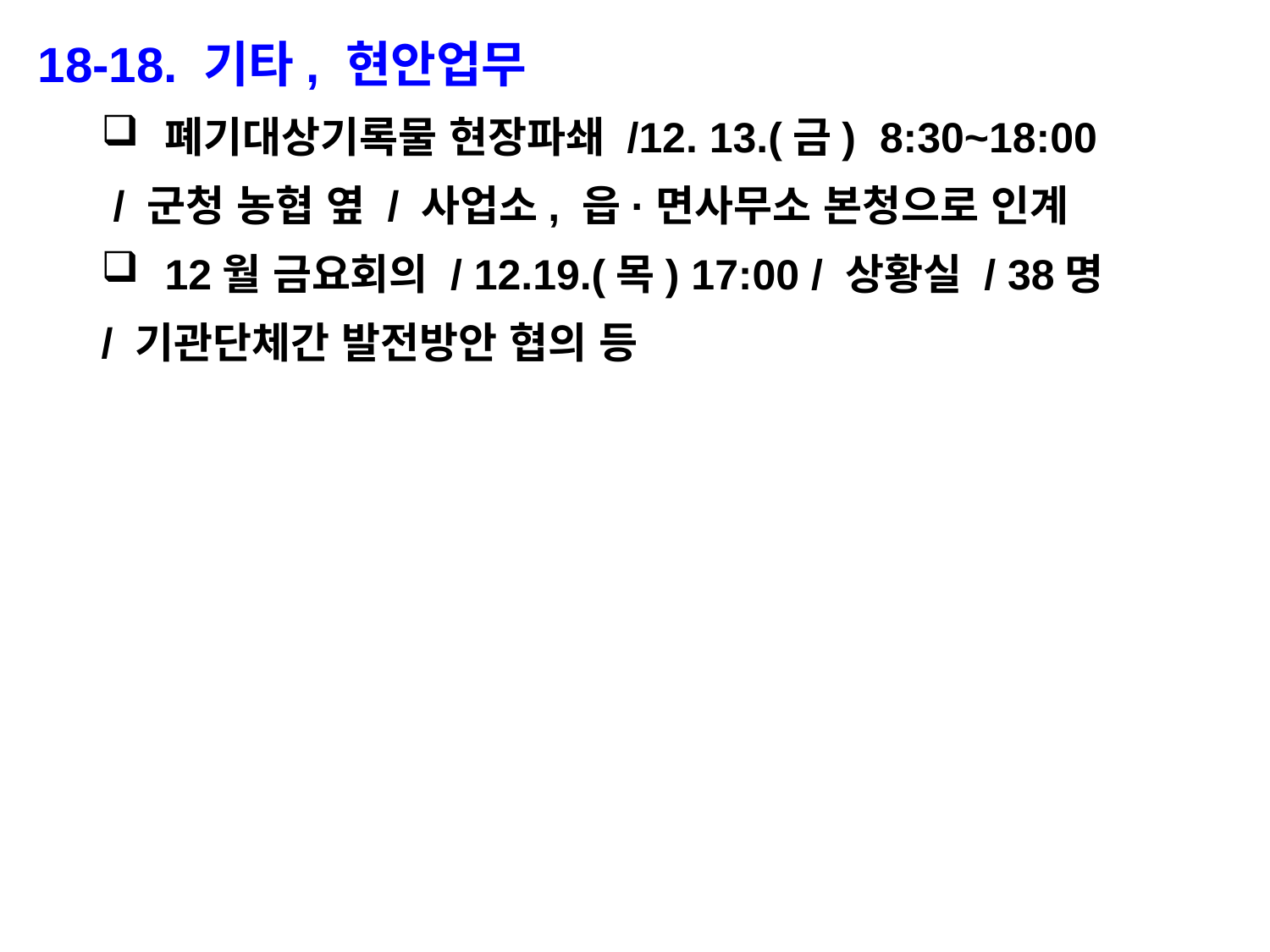

18-18. 기타, 현안업무
폐기대상기록물 현장파쇄 /12. 13.(금)  8:30~18:00
 / 군청 농협 옆 / 사업소, 읍·면사무소 본청으로 인계
12월 금요회의 / 12.19.(목) 17:00 / 상황실 / 38명
/ 기관단체간 발전방안 협의 등